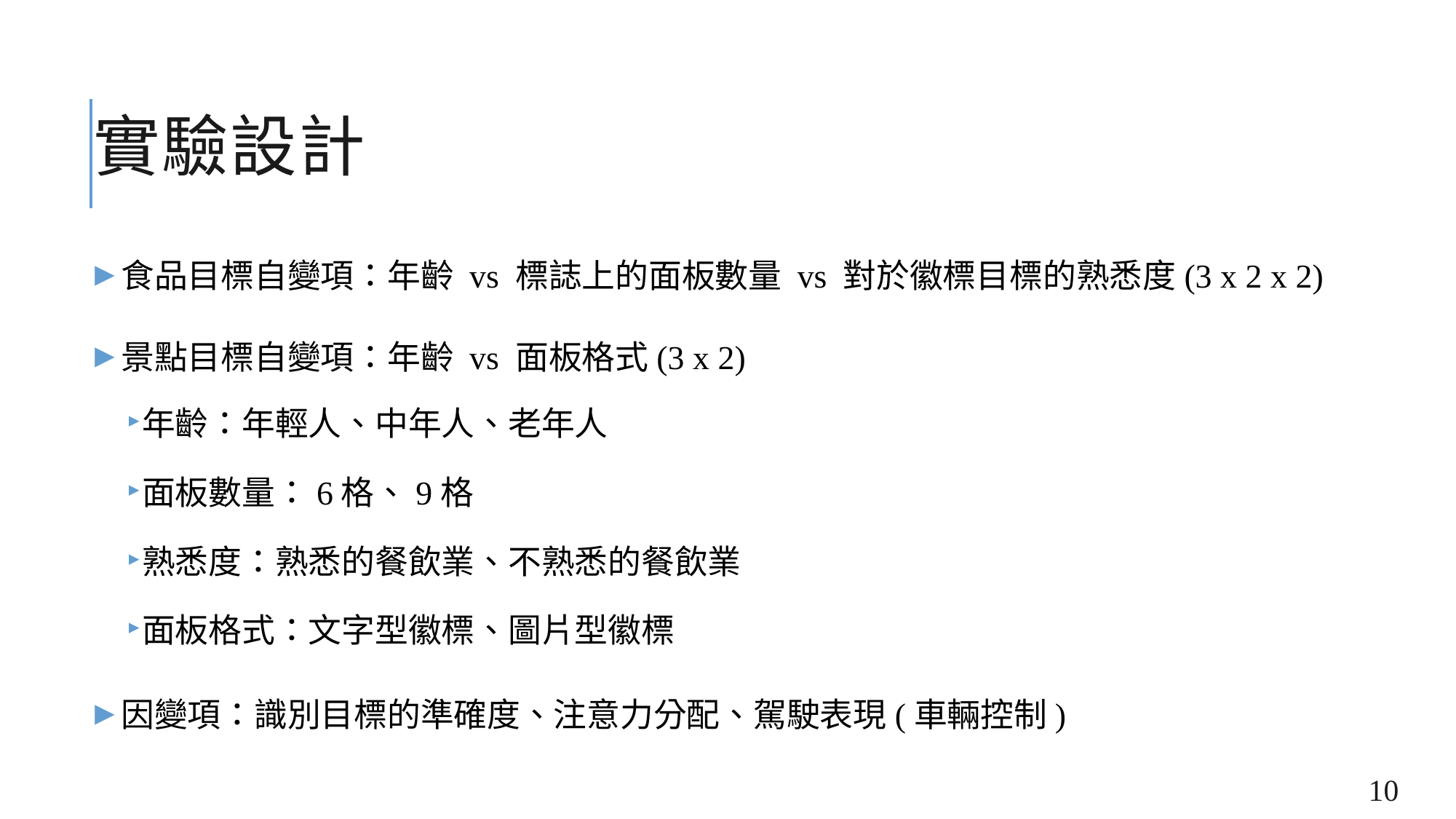

# 實驗設計
食品目標自變項：年齡 vs 標誌上的面板數量 vs 對於徽標目標的熟悉度(3 x 2 x 2)
景點目標自變項：年齡 vs 面板格式(3 x 2)
年齡：年輕人、中年人、老年人
面板數量：6格、9格
熟悉度：熟悉的餐飲業、不熟悉的餐飲業
面板格式：文字型徽標、圖片型徽標
因變項：識別目標的準確度、注意力分配、駕駛表現(車輛控制)
10